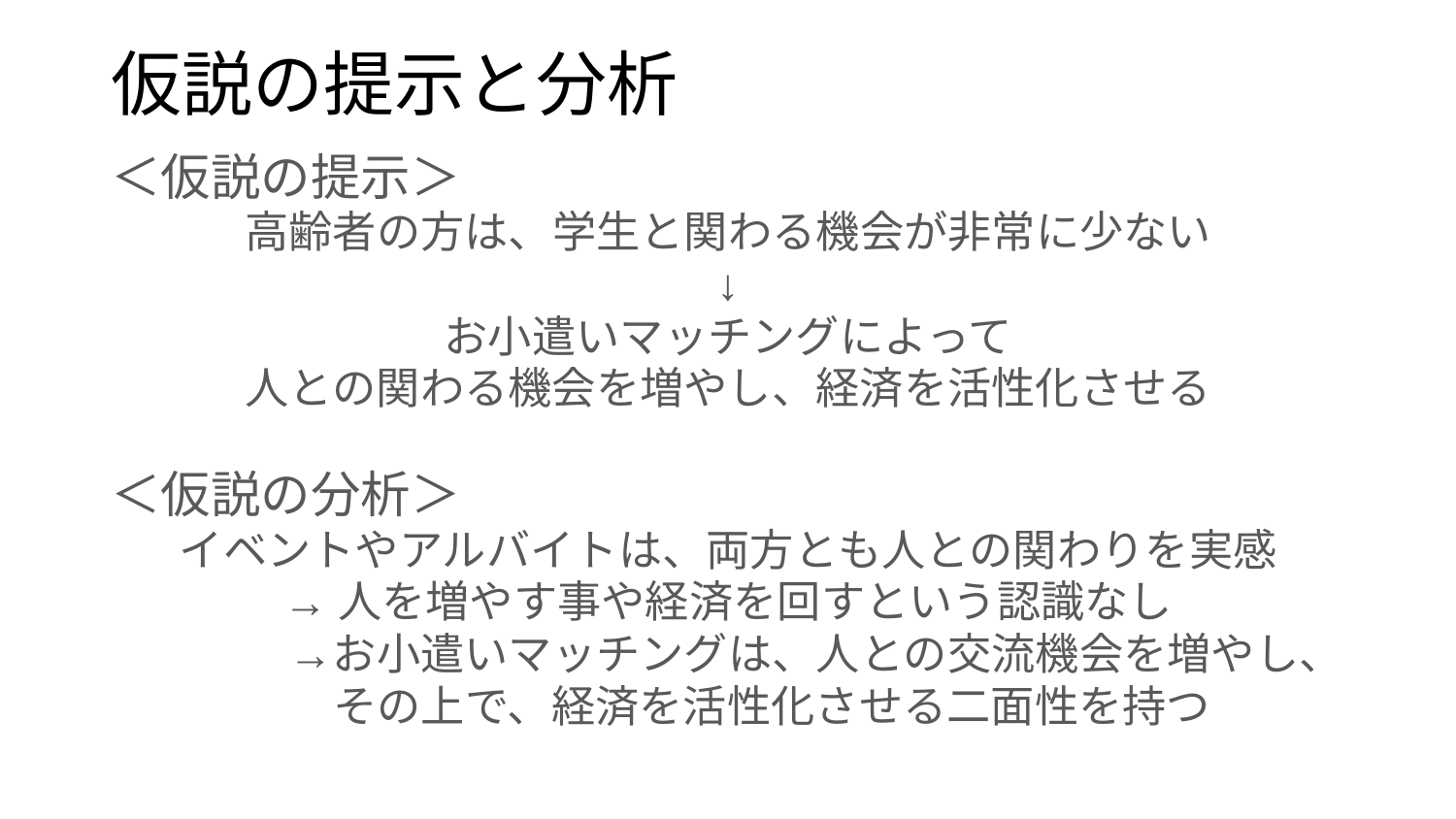

# 仮説の提示と分析
＜仮説の提示＞
高齢者の方は、学生と関わる機会が非常に少ない
↓
お小遣いマッチングによって
人との関わる機会を増やし、経済を活性化させる

＜仮説の分析＞
イベントやアルバイトは、両方とも人との関わりを実感
→人を増やす事や経済を回すという認識なし
　　　　→お小遣いマッチングは、人との交流機会を増やし、
　　その上で、経済を活性化させる二面性を持つ